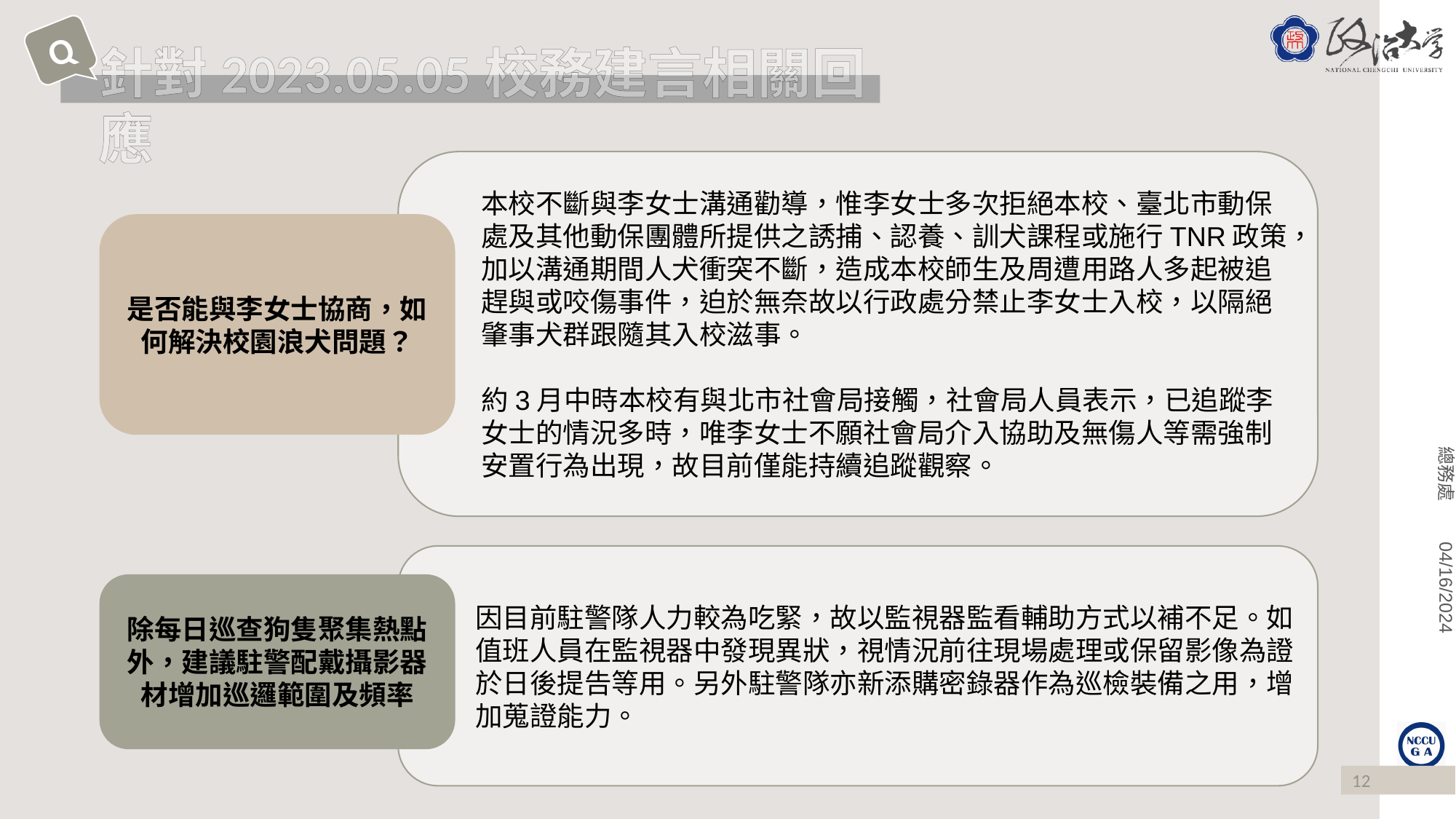

Q
針對2023.05.05校務建言相關回應

本校不斷與李女士溝通勸導，惟李女士多次拒絕本校、臺北市動保處及其他動保團體所提供之誘捕、認養、訓犬課程或施行TNR政策，加以溝通期間人犬衝突不斷，造成本校師生及周遭用路人多起被追趕與或咬傷事件，迫於無奈故以行政處分禁止李女士入校，以隔絕肇事犬群跟隨其入校滋事。

約3月中時本校有與北市社會局接觸，社會局人員表示，已追蹤李女士的情況多時，唯李女士不願社會局介入協助及無傷人等需強制安置行為出現，故目前僅能持續追蹤觀察。
是否能與李女士協商，如何解決校園浪犬問題？

因目前駐警隊人力較為吃緊，故以監視器監看輔助方式以補不足。如值班人員在監視器中發現異狀，視情況前往現場處理或保留影像為證於日後提告等用。另外駐警隊亦新添購密錄器作為巡檢裝備之用，增加蒐證能力。

除每日巡查狗隻聚集熱點外，建議駐警配戴攝影器材增加巡邏範圍及頻率
12